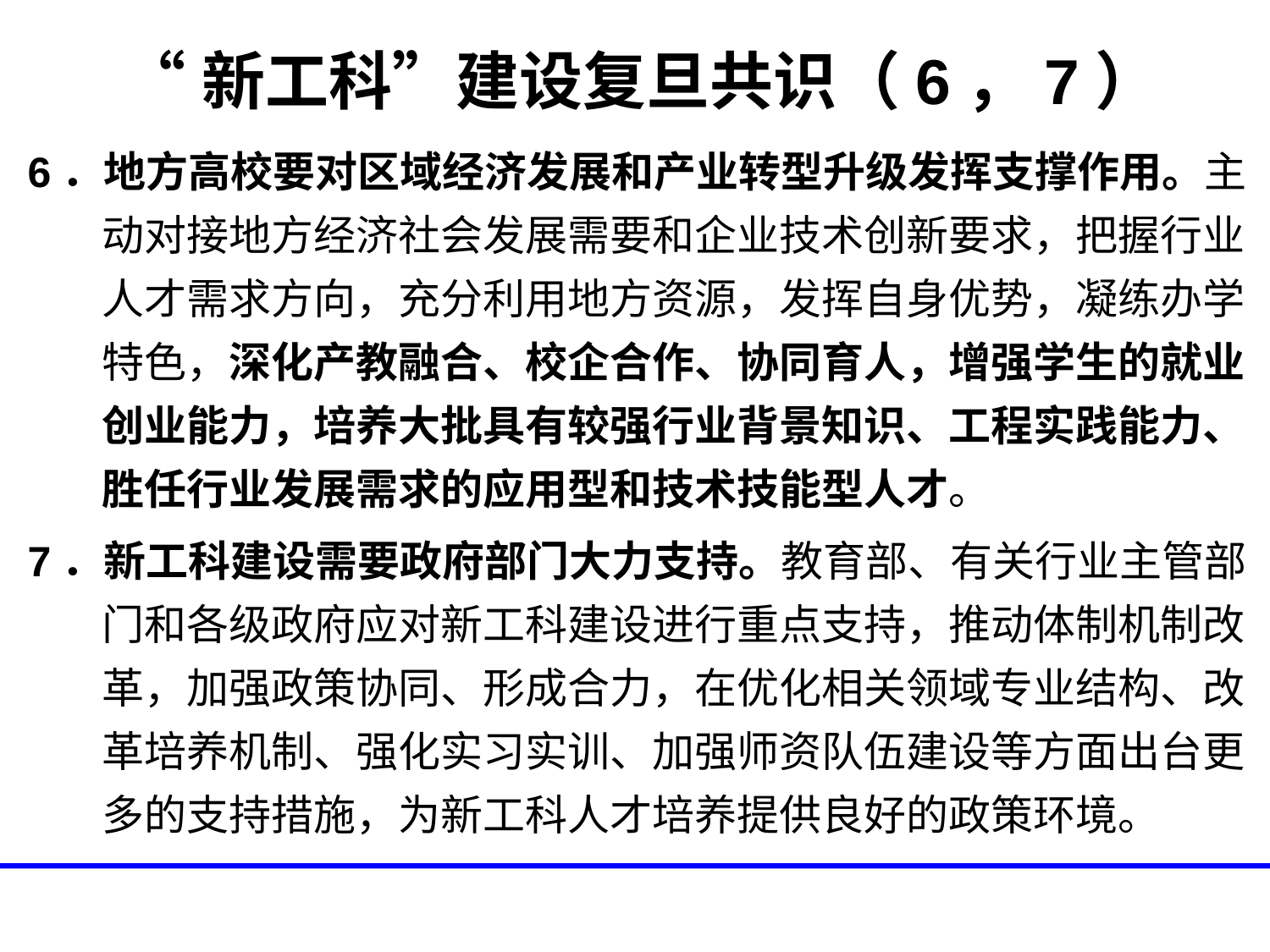

“新工科”建设复旦共识（6，7）
6．地方高校要对区域经济发展和产业转型升级发挥支撑作用。主动对接地方经济社会发展需要和企业技术创新要求，把握行业人才需求方向，充分利用地方资源，发挥自身优势，凝练办学特色，深化产教融合、校企合作、协同育人，增强学生的就业创业能力，培养大批具有较强行业背景知识、工程实践能力、胜任行业发展需求的应用型和技术技能型人才。
7．新工科建设需要政府部门大力支持。教育部、有关行业主管部门和各级政府应对新工科建设进行重点支持，推动体制机制改革，加强政策协同、形成合力，在优化相关领域专业结构、改革培养机制、强化实习实训、加强师资队伍建设等方面出台更多的支持措施，为新工科人才培养提供良好的政策环境。